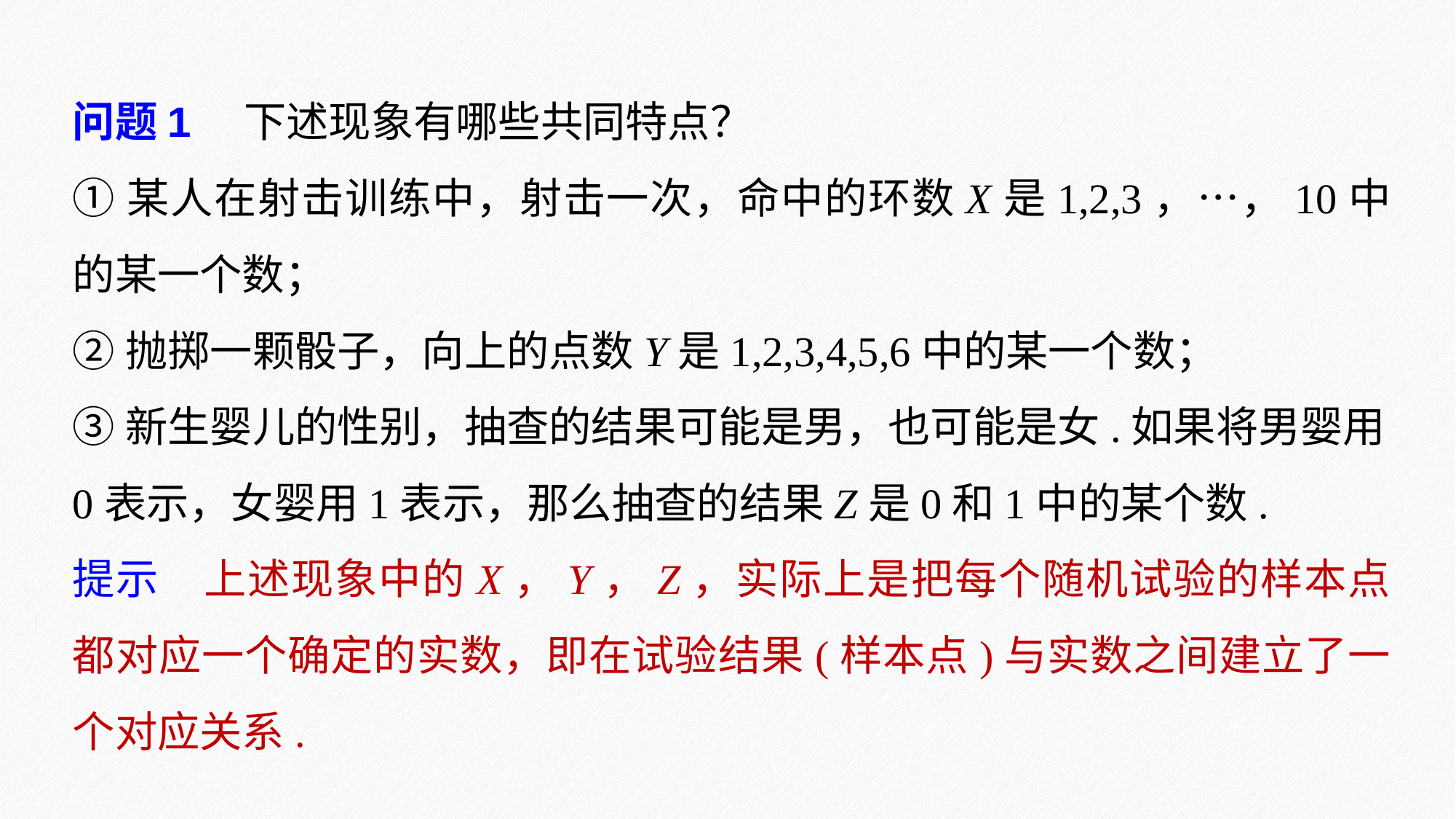

问题1　下述现象有哪些共同特点？
①某人在射击训练中，射击一次，命中的环数X是1,2,3，…，10中的某一个数；
②抛掷一颗骰子，向上的点数Y是1,2,3,4,5,6中的某一个数；
③新生婴儿的性别，抽查的结果可能是男，也可能是女.如果将男婴用0表示，女婴用1表示，那么抽查的结果Z是0和1中的某个数.
提示　上述现象中的X，Y，Z，实际上是把每个随机试验的样本点都对应一个确定的实数，即在试验结果(样本点)与实数之间建立了一个对应关系.